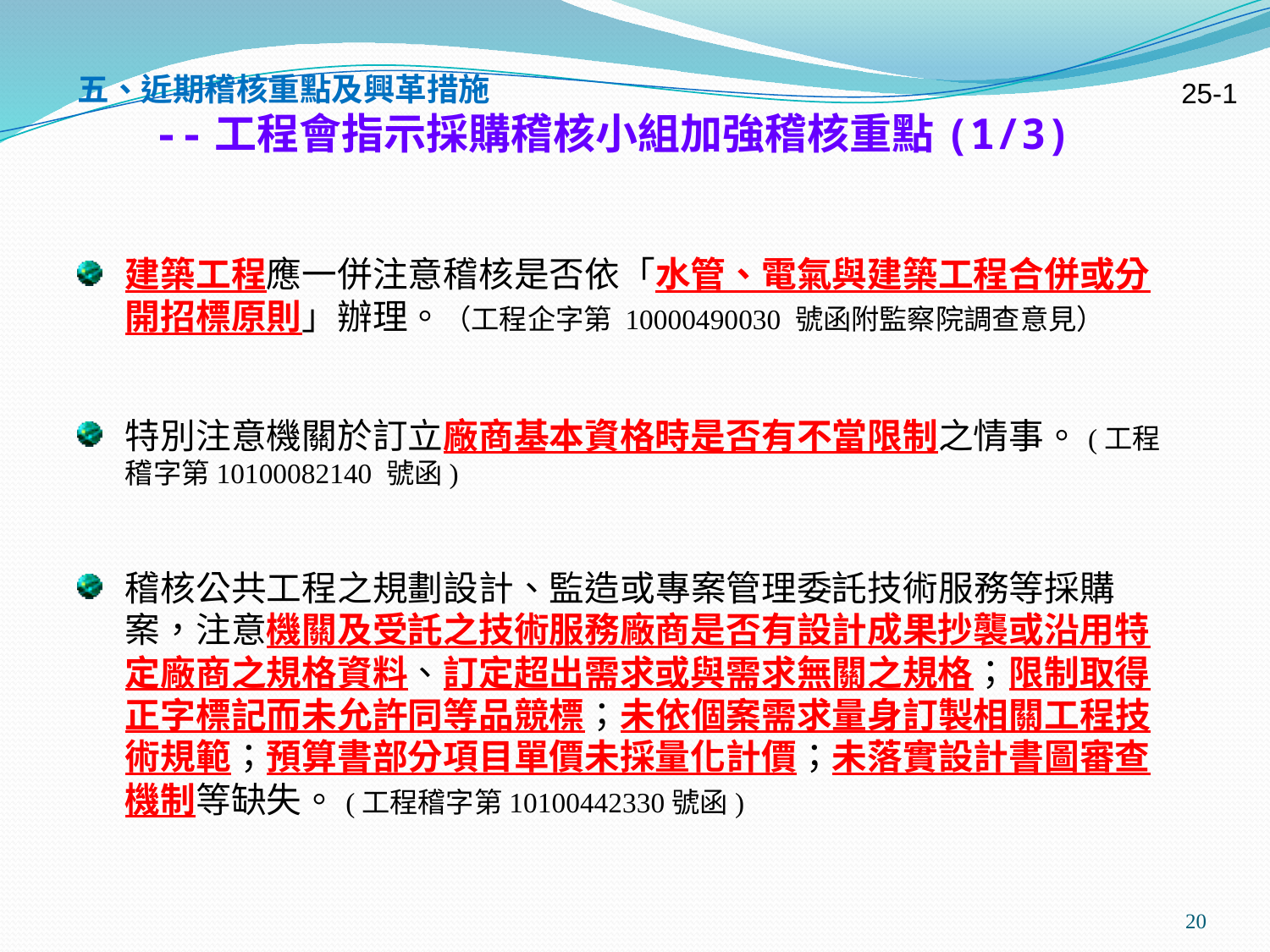

五、近期稽核重點及興革措施
   --工程會指示採購稽核小組加強稽核重點(1/3)

25-1
建築工程應一併注意稽核是否依「水管、電氣與建築工程合併或分開招標原則」辦理。（工程企字第 10000490030 號函附監察院調查意見）

特別注意機關於訂立廠商基本資格時是否有不當限制之情事。(工程稽字第10100082140 號函)

稽核公共工程之規劃設計、監造或專案管理委託技術服務等採購案，注意機關及受託之技術服務廠商是否有設計成果抄襲或沿用特定廠商之規格資料、訂定超出需求或與需求無關之規格；限制取得正字標記而未允許同等品競標；未依個案需求量身訂製相關工程技術規範；預算書部分項目單價未採量化計價；未落實設計書圖審查機制等缺失。(工程稽字第10100442330號函)
20